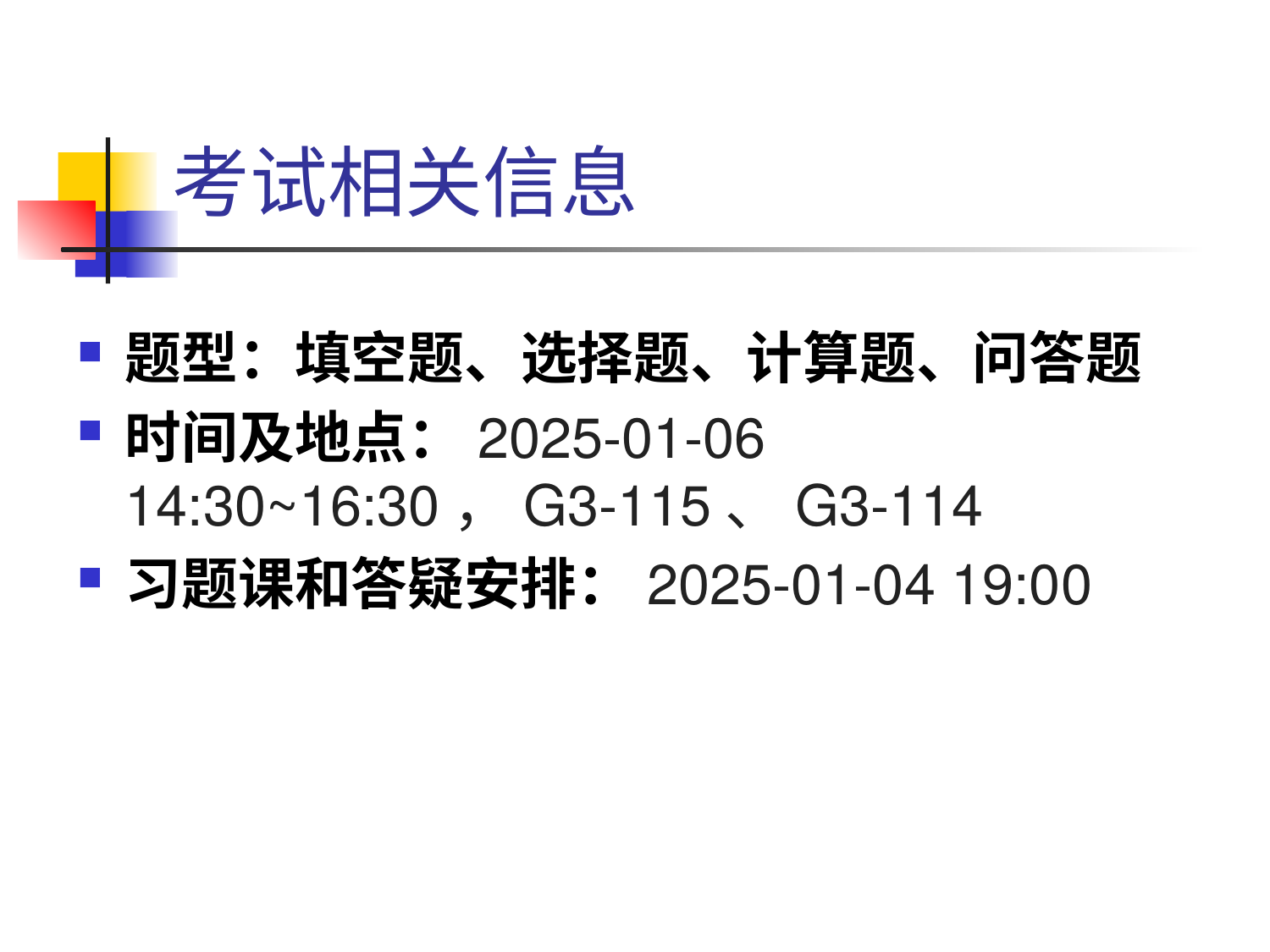

# 考试相关信息
题型：填空题、选择题、计算题、问答题
时间及地点：2025-01-06 14:30~16:30，G3-115、G3-114
习题课和答疑安排：2025-01-04 19:00